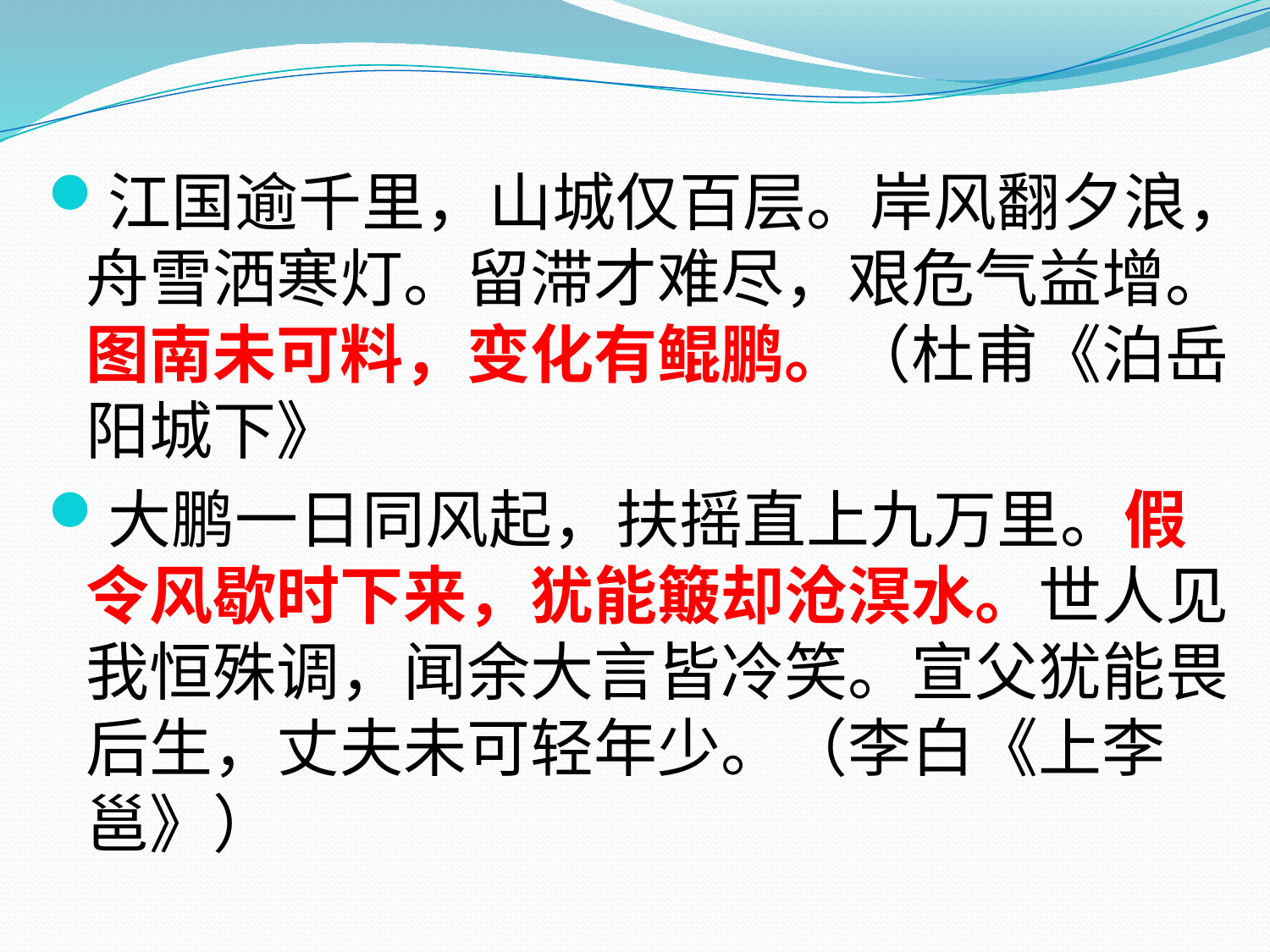

江国逾千里，山城仅百层。岸风翻夕浪，舟雪洒寒灯。留滞才难尽，艰危气益增。图南未可料，变化有鲲鹏。（杜甫《泊岳阳城下》
大鹏一日同风起，扶摇直上九万里。假令风歇时下来，犹能簸却沧溟水。世人见我恒殊调，闻余大言皆冷笑。宣父犹能畏后生，丈夫未可轻年少。（李白《上李邕》）